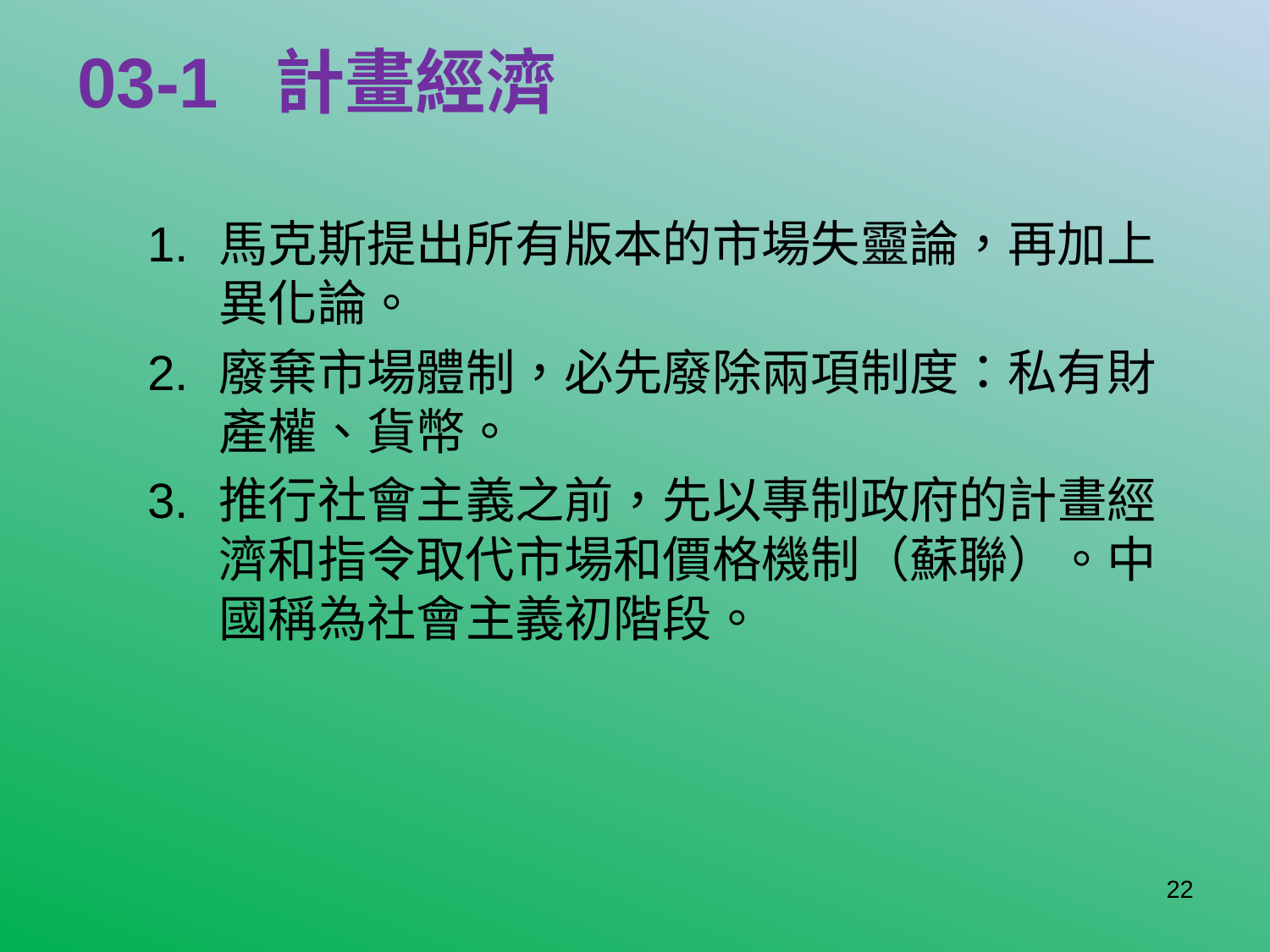

# 03-1  計畫經濟
馬克斯提出所有版本的市場失靈論，再加上異化論。
廢棄市場體制，必先廢除兩項制度：私有財產權、貨幣。
推行社會主義之前，先以專制政府的計畫經濟和指令取代市場和價格機制（蘇聯）。中國稱為社會主義初階段。

22